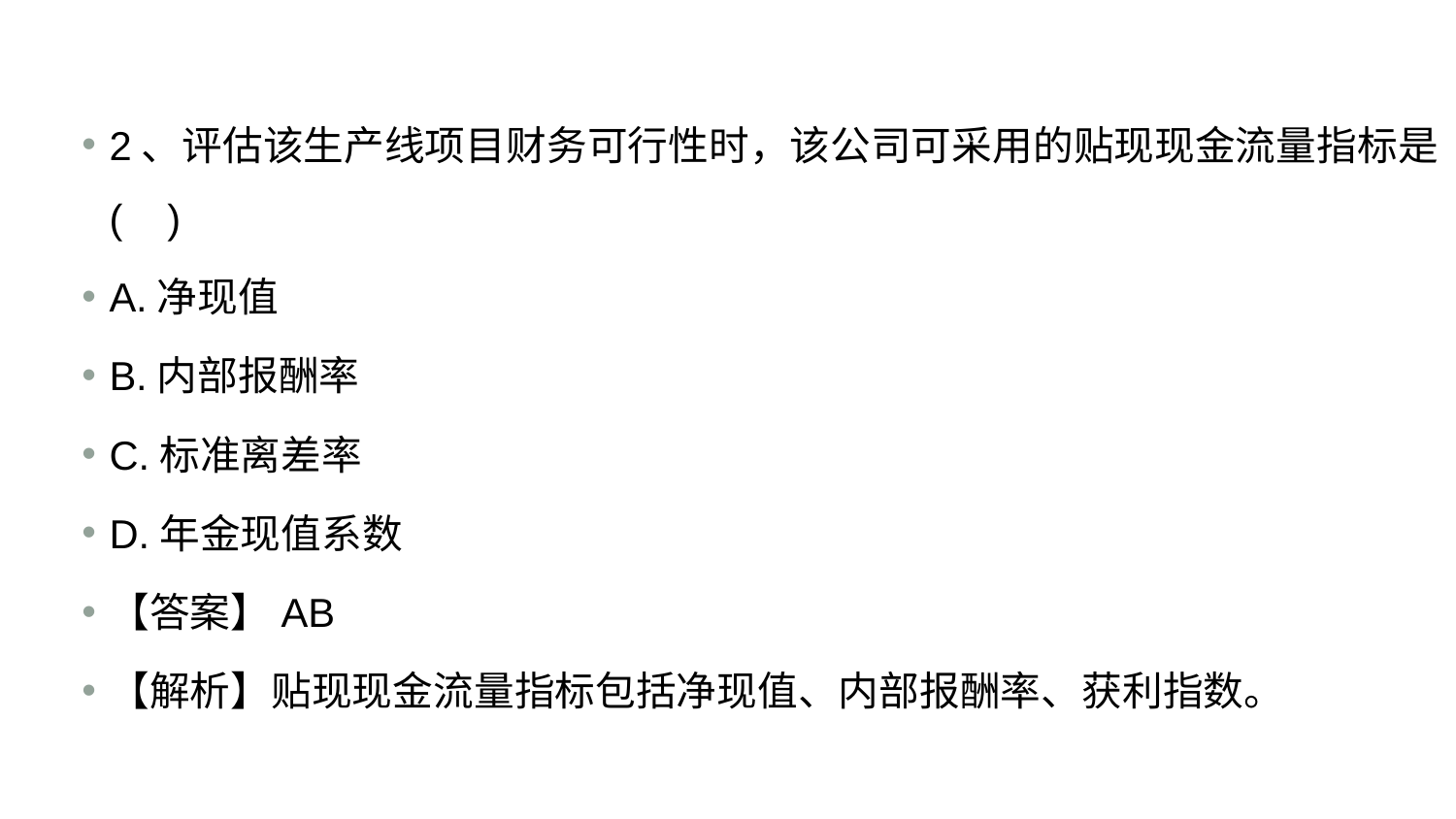

#
2、评估该生产线项目财务可行性时，该公司可采用的贴现现金流量指标是(    )
A.净现值
B.内部报酬率
C.标准离差率
D.年金现值系数
【答案】AB
【解析】贴现现金流量指标包括净现值、内部报酬率、获利指数。